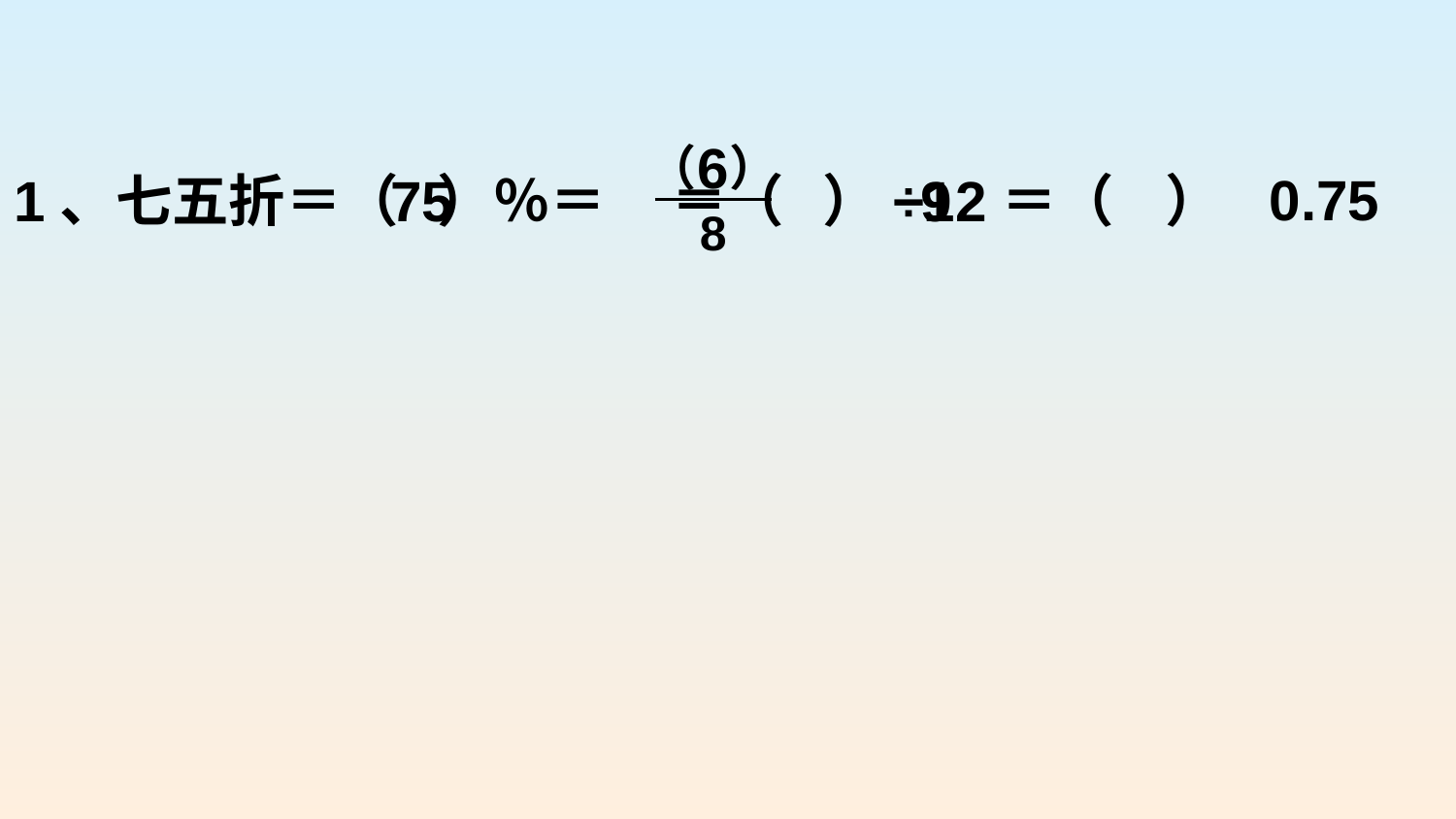

6
（   ）
8
0.75
1、七五折＝（   ）％＝     ＝（   ）÷12＝（    ）
75
9